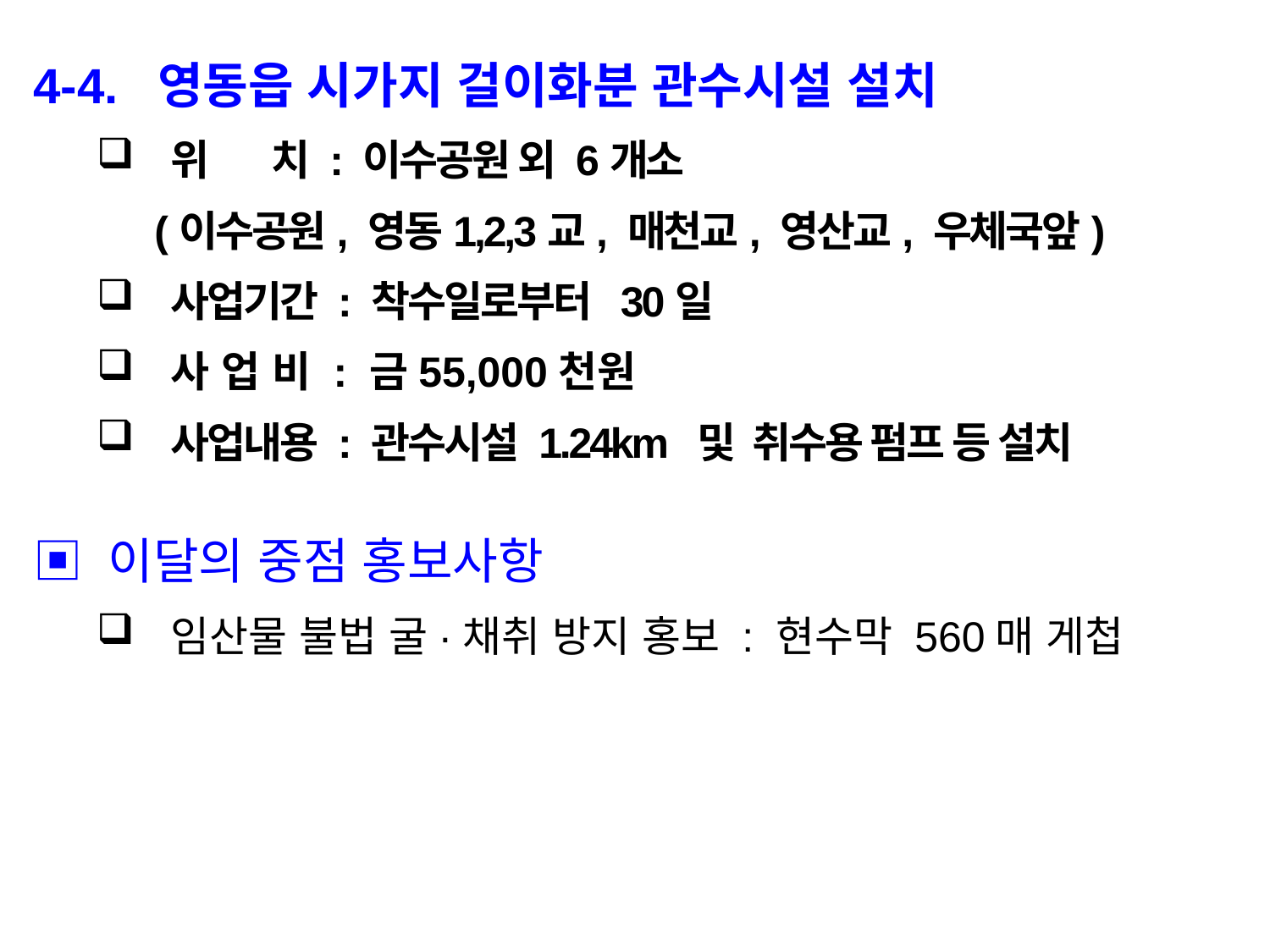

4-4.  영동읍 시가지 걸이화분 관수시설 설치
위       치 : 이수공원 외 6개소
      (이수공원, 영동1,2,3교, 매천교, 영산교, 우체국앞)
사업기간 : 착수일로부터  30일
사 업 비 : 금55,000천원
사업내용 : 관수시설 1.24km  및  취수용 펌프 등 설치

▣ 이달의 중점 홍보사항
임산물 불법 굴·채취 방지 홍보 : 현수막 560매 게첩